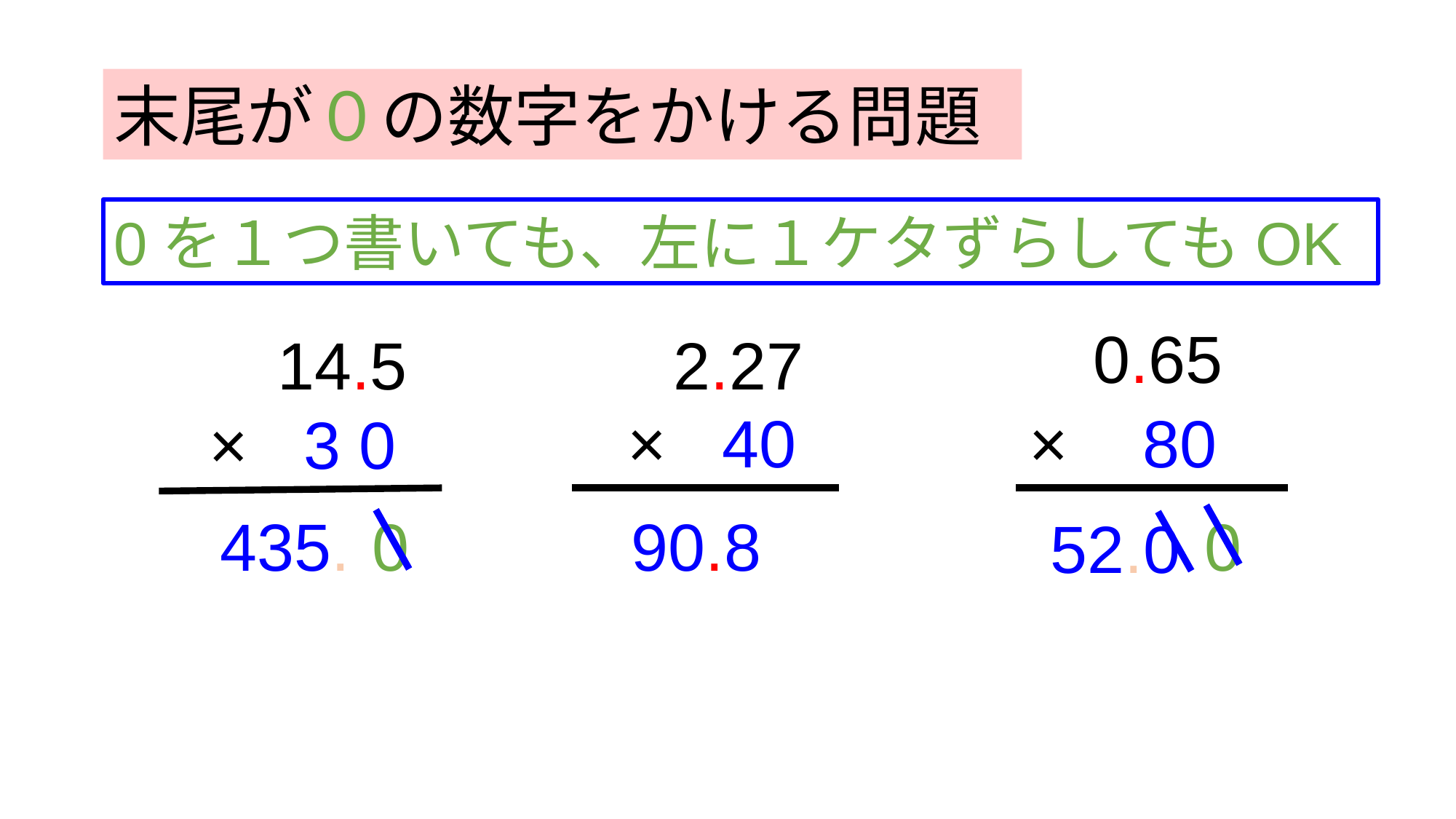

末尾が０の数字をかける問題
0を１つ書いても、左に１ケタずらしてもOK
0.65
14.5
2.27
×   40
×    80
×   3 0
0
0
435.
90.8
52.0